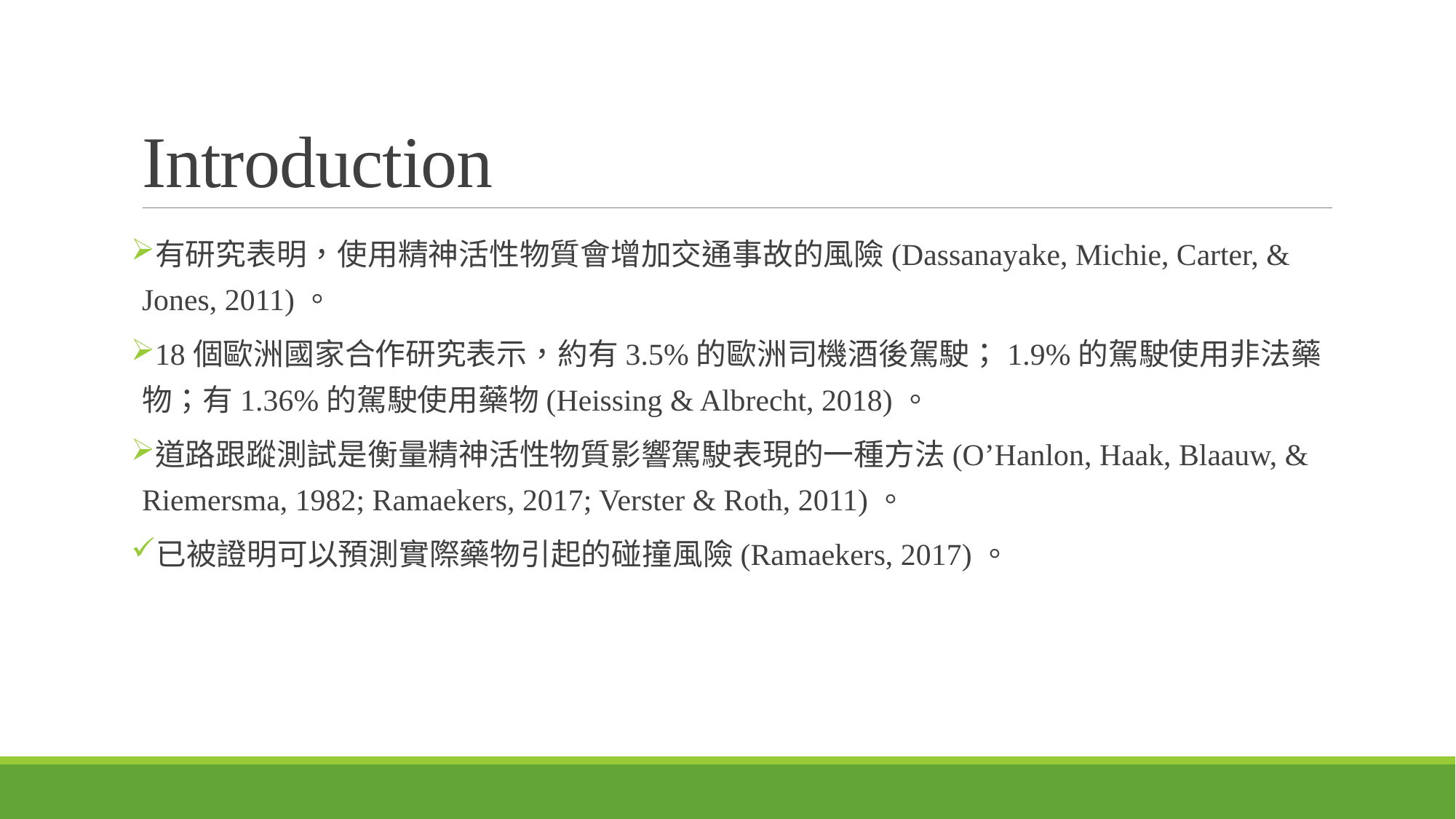

# Introduction
有研究表明，使用精神活性物質會增加交通事故的風險(Dassanayake, Michie, Carter, & Jones, 2011)。
18個歐洲國家合作研究表示，約有3.5%的歐洲司機酒後駕駛；1.9%的駕駛使用非法藥物；有1.36%的駕駛使用藥物(Heissing & Albrecht, 2018)。
道路跟蹤測試是衡量精神活性物質影響駕駛表現的一種方法(O’Hanlon, Haak, Blaauw, & Riemersma, 1982; Ramaekers, 2017; Verster & Roth, 2011)。
已被證明可以預測實際藥物引起的碰撞風險(Ramaekers, 2017)。